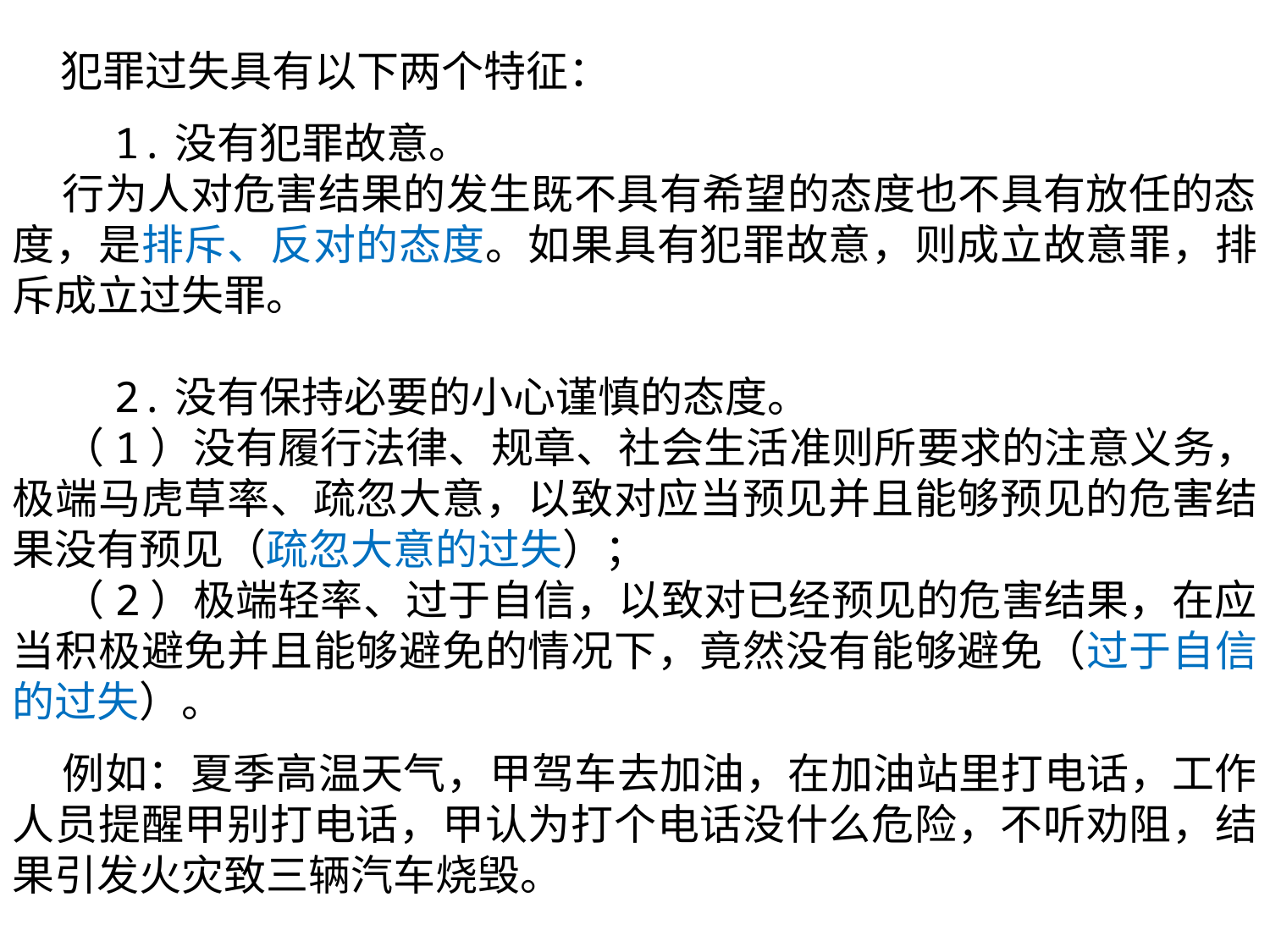

犯罪过失具有以下两个特征：

    1.没有犯罪故意。
    行为人对危害结果的发生既不具有希望的态度也不具有放任的态度，是排斥、反对的态度。如果具有犯罪故意，则成立故意罪，排斥成立过失罪。

    2.没有保持必要的小心谨慎的态度。
    （1）没有履行法律、规章、社会生活准则所要求的注意义务，极端马虎草率、疏忽大意，以致对应当预见并且能够预见的危害结果没有预见（疏忽大意的过失）；
    （2）极端轻率、过于自信，以致对已经预见的危害结果，在应当积极避免并且能够避免的情况下，竟然没有能够避免（过于自信的过失）。

    例如：夏季高温天气，甲驾车去加油，在加油站里打电话，工作人员提醒甲别打电话，甲认为打个电话没什么危险，不听劝阻，结果引发火灾致三辆汽车烧毁。